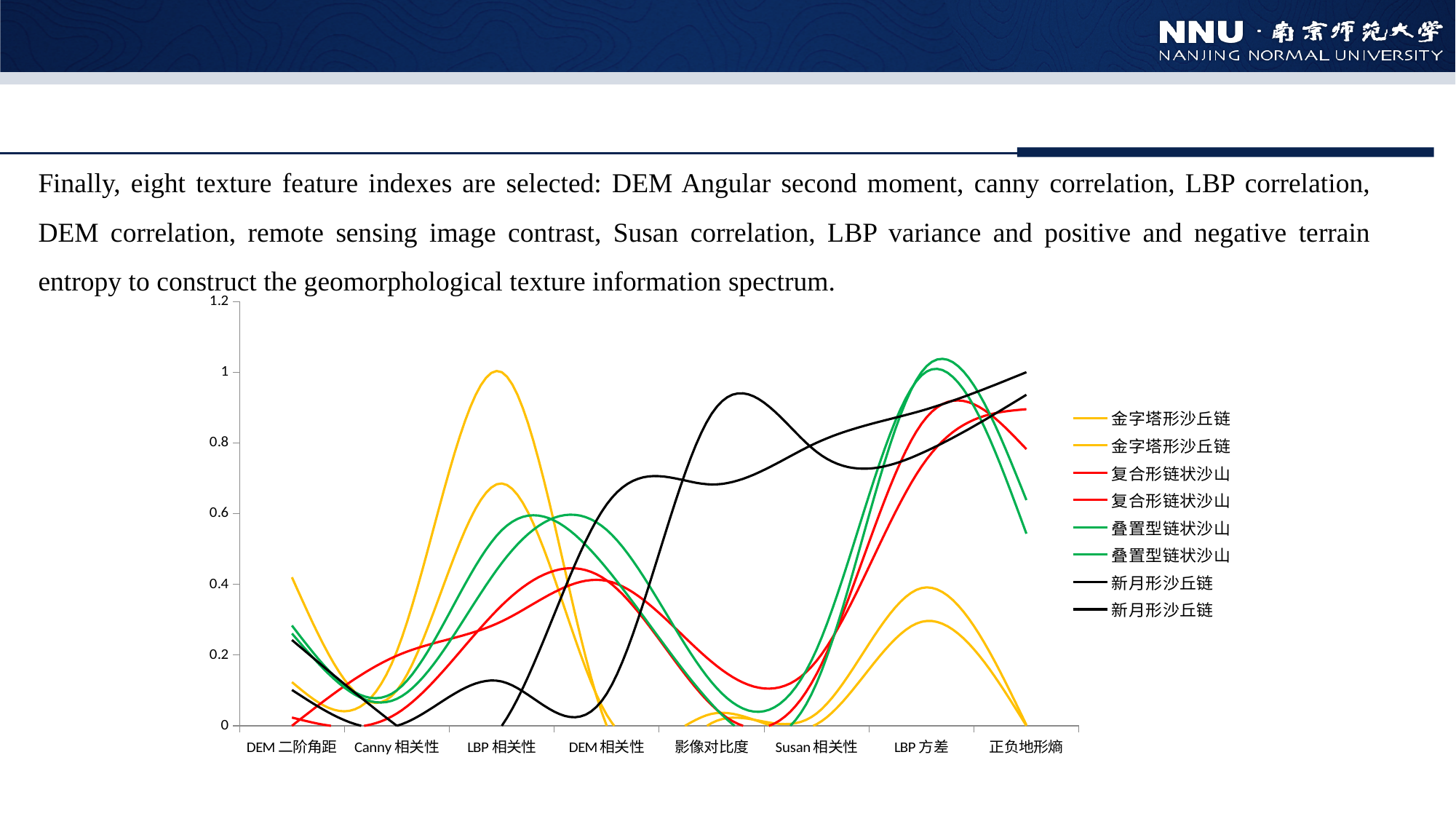

Finally, eight texture feature indexes are selected: DEM Angular second moment, canny correlation, LBP correlation, DEM correlation, remote sensing image contrast, Susan correlation, LBP variance and positive and negative terrain entropy to construct the geomorphological texture information spectrum.

### Chart

| Category | 金字塔形沙丘链 | 金字塔形沙丘链 | 复合形链状沙山 | 复合形链状沙山 | 叠置型链状沙山 | 叠置型链状沙山 | 新月形沙丘链 | 新月形沙丘链 |
|---|---|---|---|---|---|---|---|---|
| DEM二阶角距 | 0.12358950428671464 | 0.4200901827158427 | 0.0 | 0.023373492762416237 | 0.2836233342062608 | 0.26107582326289425 | 0.10154823168704116 | 0.24273362719341338 |
| Canny相关性 | 0.21086733970531688 | 0.10013158669754522 | 0.19831088025647806 | 0.03485683877493103 | 0.10040948864553567 | 0.07634377829094632 | 0.0 | 0.0 |
| LBP相关性 | 1.0 | 0.6853783241297768 | 0.29542992862105694 | 0.3406153576096634 | 0.5533073029427519 | 0.4604188880632306 | 0.12528660114614482 | 0.0 |
| DEM相关性 | 0.0 | 0.03089083540405542 | 0.40994819411315797 | 0.41115858525484245 | 0.44471336376067155 | 0.5539167762367913 | 0.0907943880615763 | 0.626445777738846 |
| 影像对比度 | 0.007805248901196363 | 0.03385120009842795 | 0.18101602421790733 | 0.058790946746953246 | 0.06160551532484359 | 0.12331582693958305 | 0.882391256199302 | 0.6824604736241568 |
| Susan相关性 | 0.03473523941631202 | 0.004310852340964817 | 0.1835790089744727 | 0.14632195611375054 | 0.12019207921108398 | 0.21540517933237507 | 0.7748959218113352 | 0.8002765863282635 |
| LBP方差 | 0.38954243721449644 | 0.29405871539067774 | 0.7330848303918022 | 0.8539816834072381 | 1.0 | 0.990553108818498 | 0.7707807034260623 | 0.891043277083081 |
| 正负地形熵 | 0.0024234835858196113 | 0.0 | 0.8953334840290135 | 0.7823669336499826 | 0.6383381210498774 | 0.5433252364973153 | 0.9361291248218844 | 1.0 |